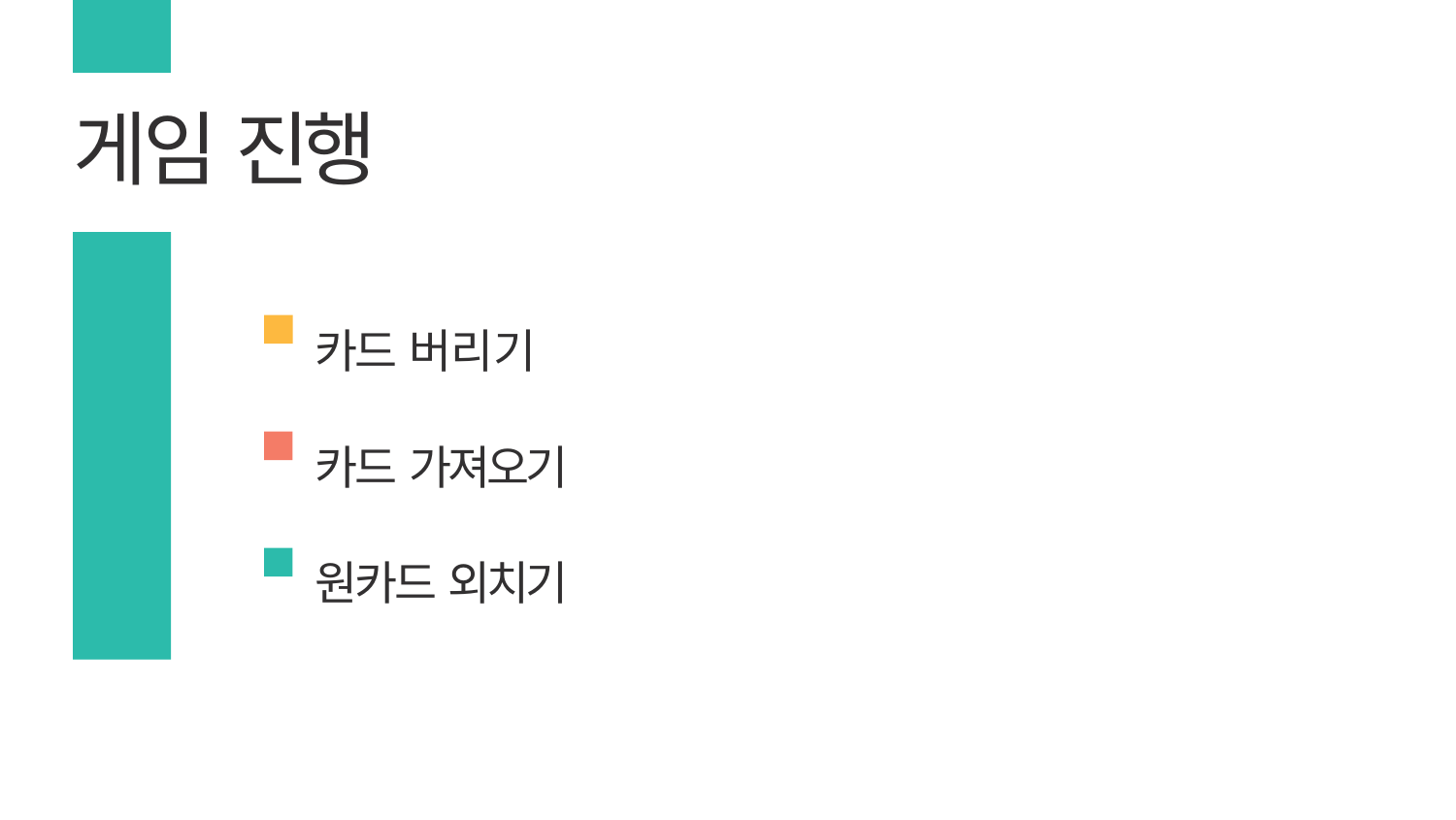

# 게임 진행

카드 버리기
카드 가져오기
원카드 외치기